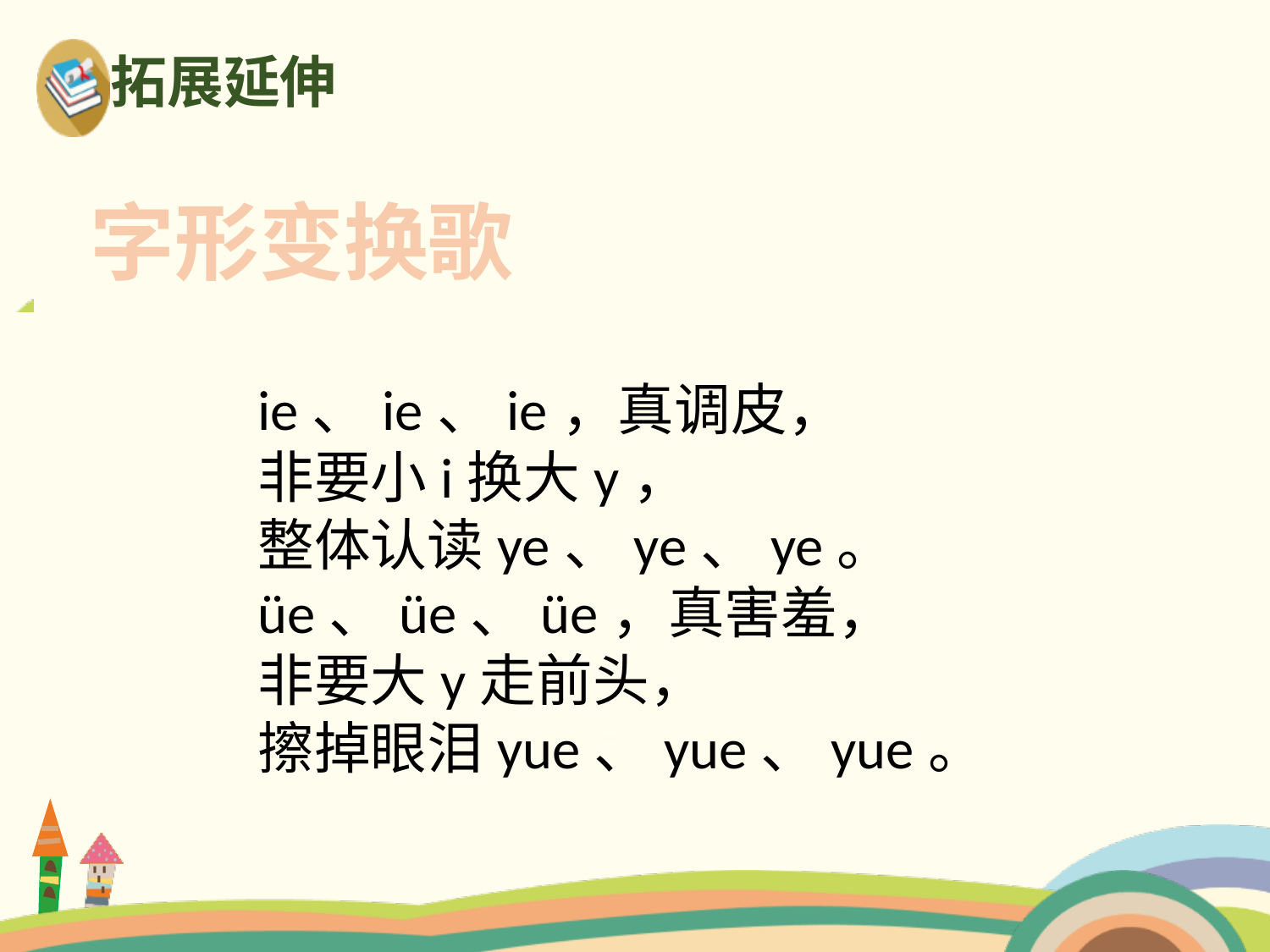

拓展延伸
字形变换歌
ie、ie、ie，真调皮，
非要小i换大y，
整体认读ye、ye、ye。
üe、üe、üe，真害羞，
非要大y走前头，
擦掉眼泪yue、yue、yue。